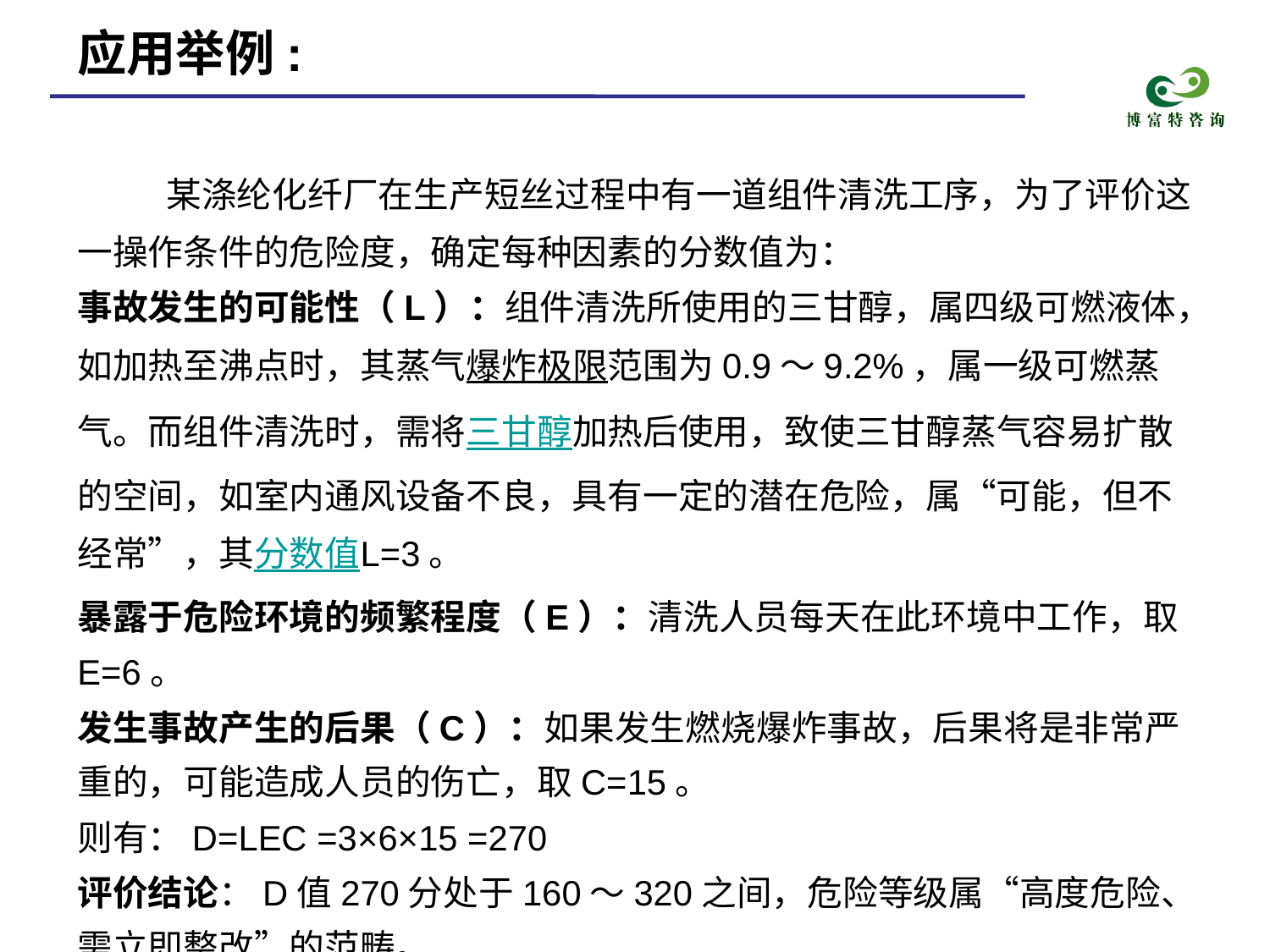

应用举例:

       某涤纶化纤厂在生产短丝过程中有一道组件清洗工序，为了评价这一操作条件的危险度，确定每种因素的分数值为：
事故发生的可能性（L）：组件清洗所使用的三甘醇，属四级可燃液体，如加热至沸点时，其蒸气爆炸极限范围为0.9～9.2%，属一级可燃蒸气。而组件清洗时，需将三甘醇加热后使用，致使三甘醇蒸气容易扩散的空间，如室内通风设备不良，具有一定的潜在危险，属“可能，但不经常”，其分数值L=3。
暴露于危险环境的频繁程度（E）：清洗人员每天在此环境中工作，取E=6。
发生事故产生的后果（C）：如果发生燃烧爆炸事故，后果将是非常严重的，可能造成人员的伤亡，取C=15。
则有：D=LEC =3×6×15 =270
评价结论：D值270分处于160～320之间，危险等级属“高度危险、需立即整改”的范畴。